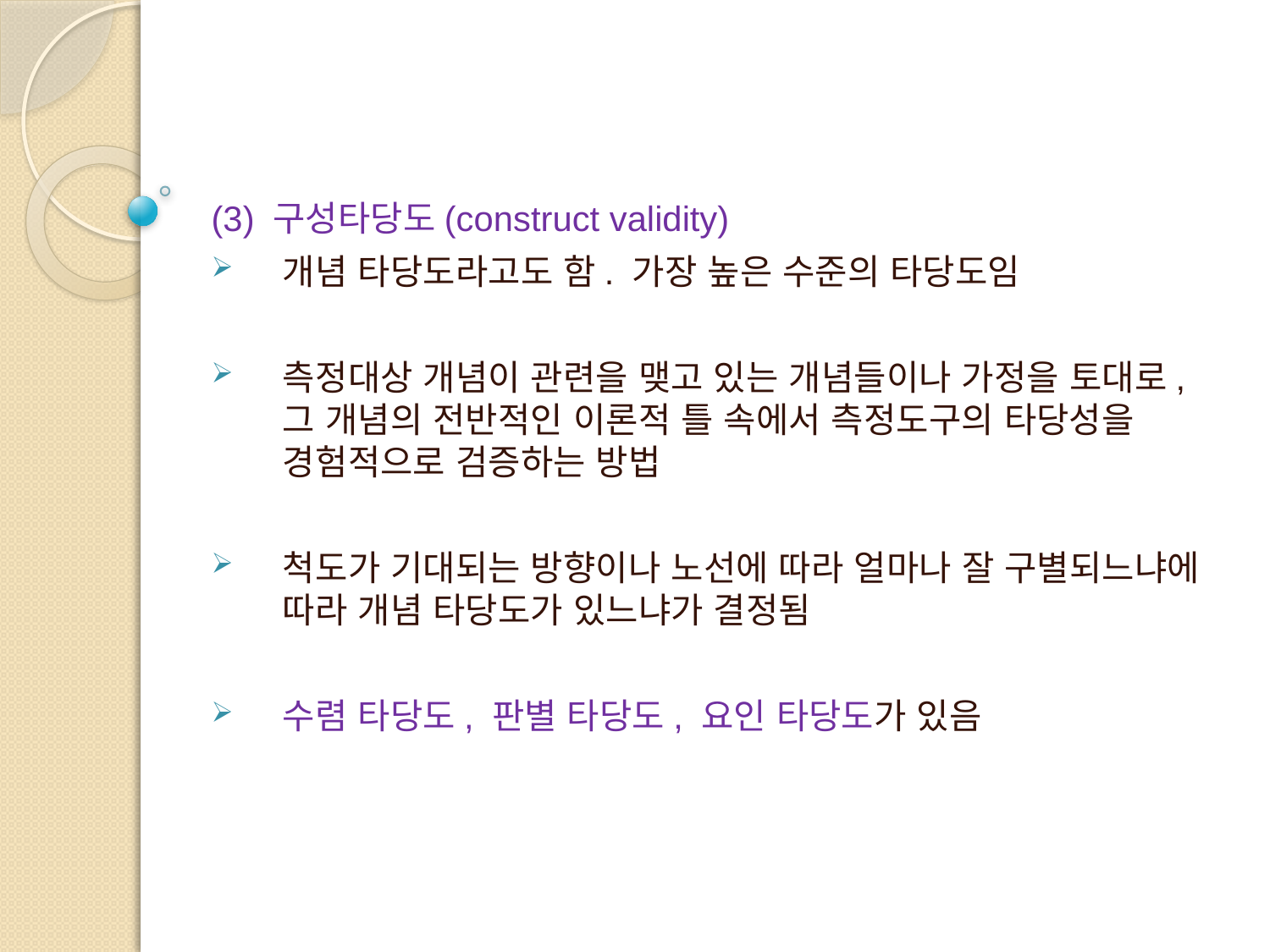

(3) 구성타당도(construct validity)
개념 타당도라고도 함. 가장 높은 수준의 타당도임

측정대상 개념이 관련을 맺고 있는 개념들이나 가정을 토대로, 그 개념의 전반적인 이론적 틀 속에서 측정도구의 타당성을 경험적으로 검증하는 방법

척도가 기대되는 방향이나 노선에 따라 얼마나 잘 구별되느냐에 따라 개념 타당도가 있느냐가 결정됨

수렴 타당도, 판별 타당도, 요인 타당도가 있음